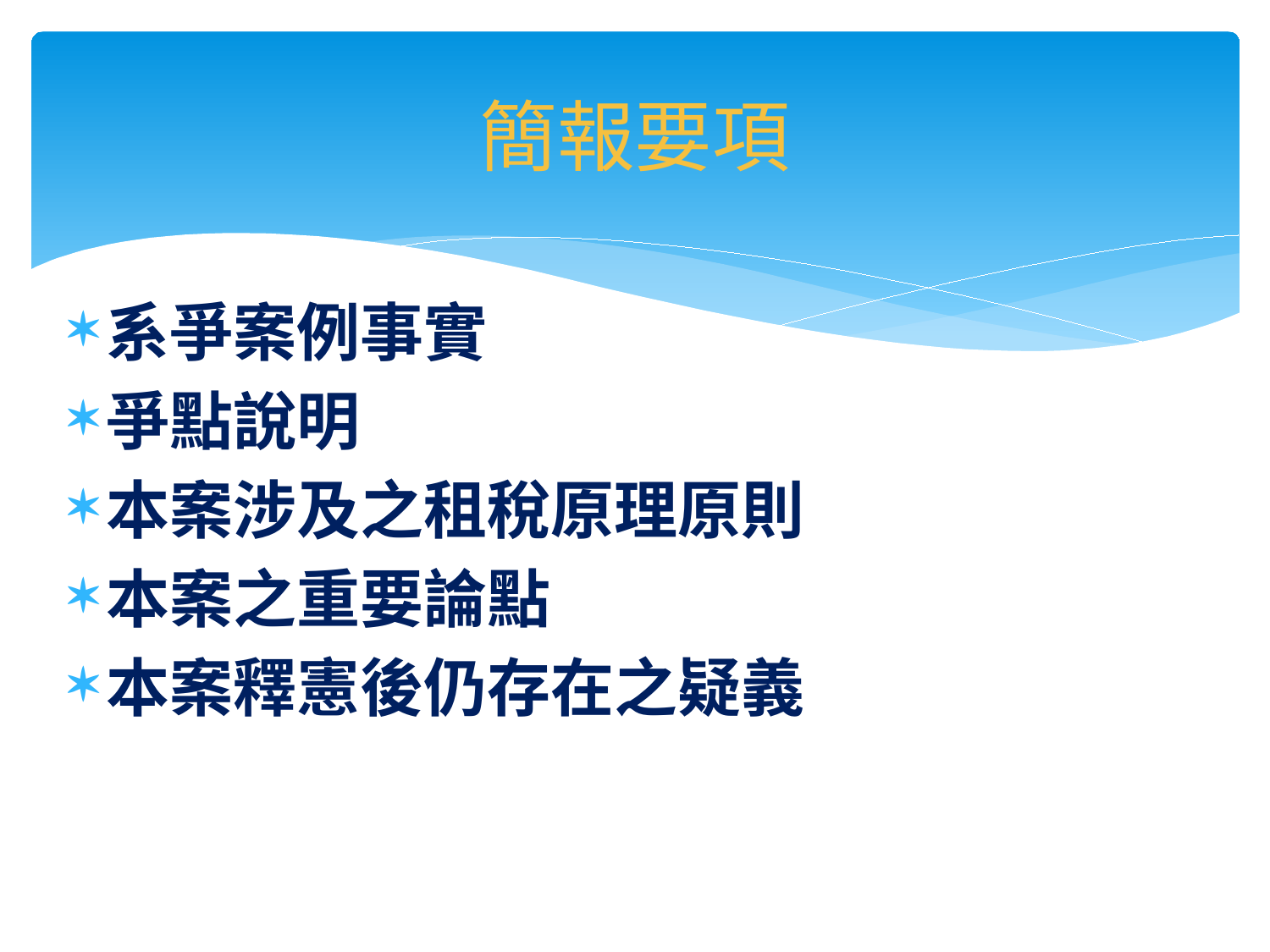

# 簡報要項
系爭案例事實
爭點說明
本案涉及之租稅原理原則
本案之重要論點
本案釋憲後仍存在之疑義